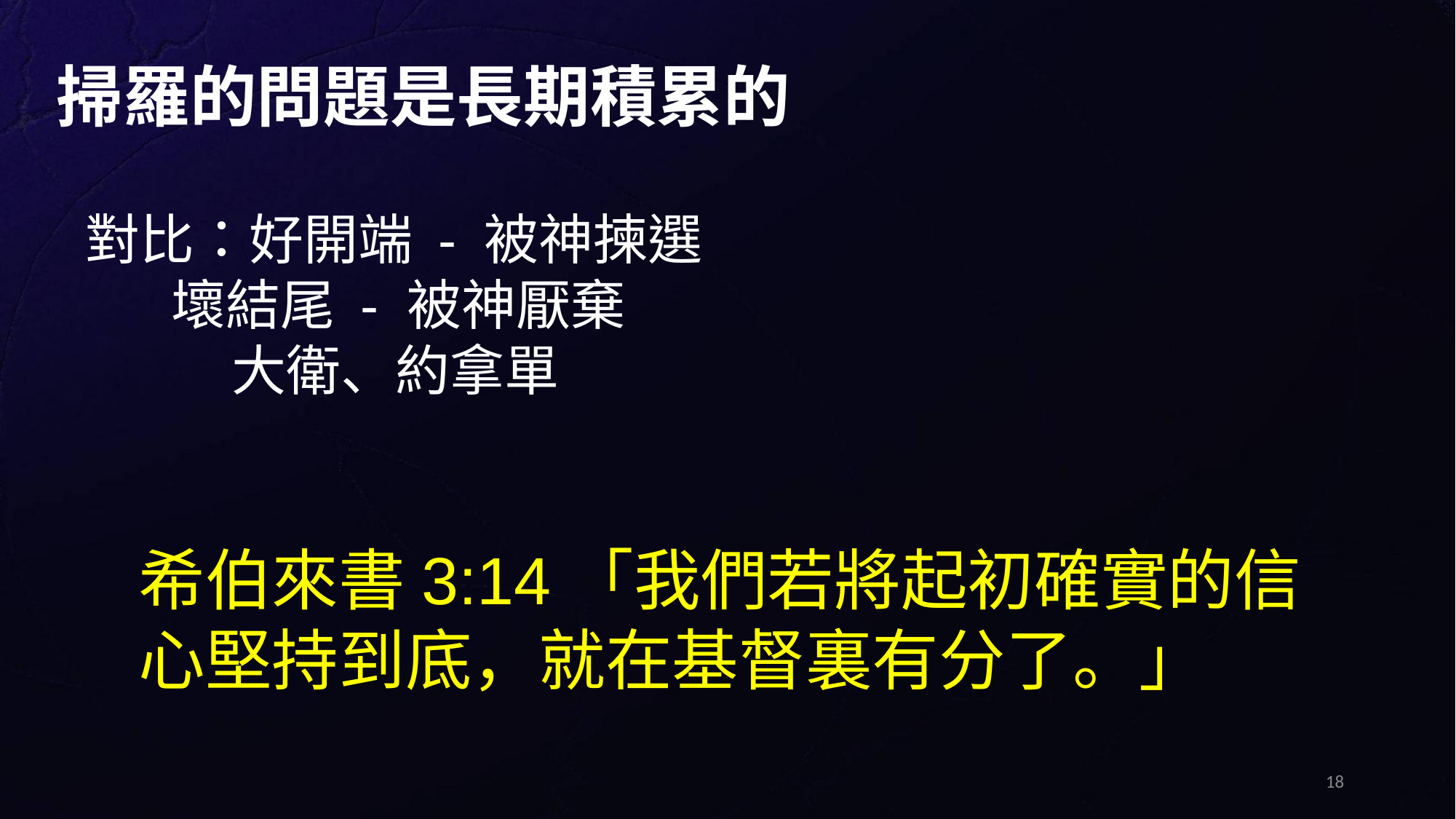

掃羅的問題是長期積累的
對比：好開端 - 被神揀選
      壞結尾 - 被神厭棄
	  大衛、約拿單

希伯來書3:14「我們若將起初確實的信心堅持到底，就在基督裏有分了。」
18